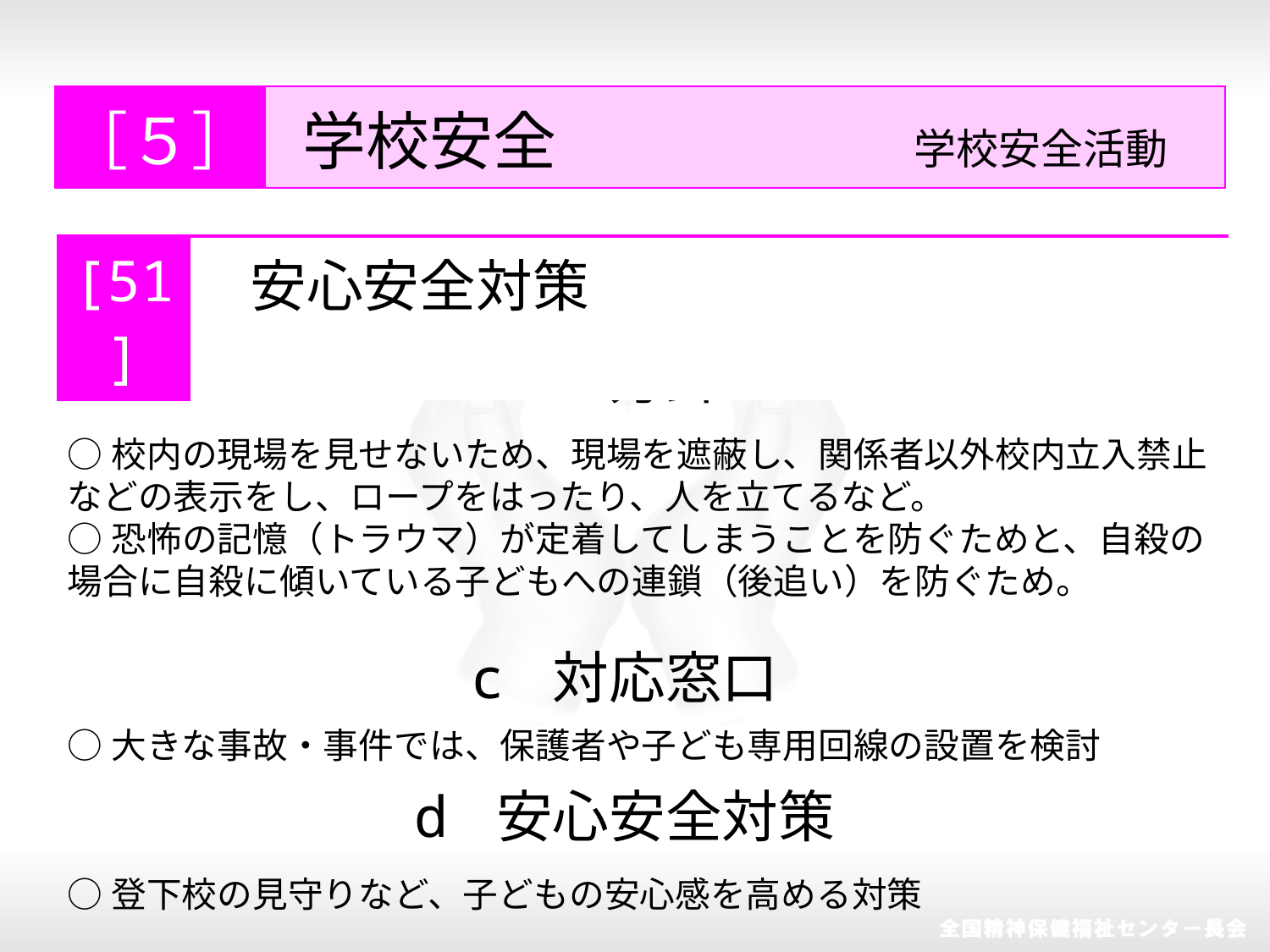

| ［５］ | 学校安全　 　　　　　　　学校安全活動 |
| --- | --- |
| [51] | 安心安全対策 |
| --- | --- |
a 方針
○校内の現場を見せないため、現場を遮蔽し、関係者以外校内立入禁止などの表示をし、ロープをはったり、人を立てるなど。
○恐怖の記憶（トラウマ）が定着してしまうことを防ぐためと、自殺の場合に自殺に傾いている子どもへの連鎖（後追い）を防ぐため。
c 対応窓口
○大きな事故・事件では、保護者や子ども専用回線の設置を検討
d 安心安全対策
○登下校の見守りなど、子どもの安心感を高める対策